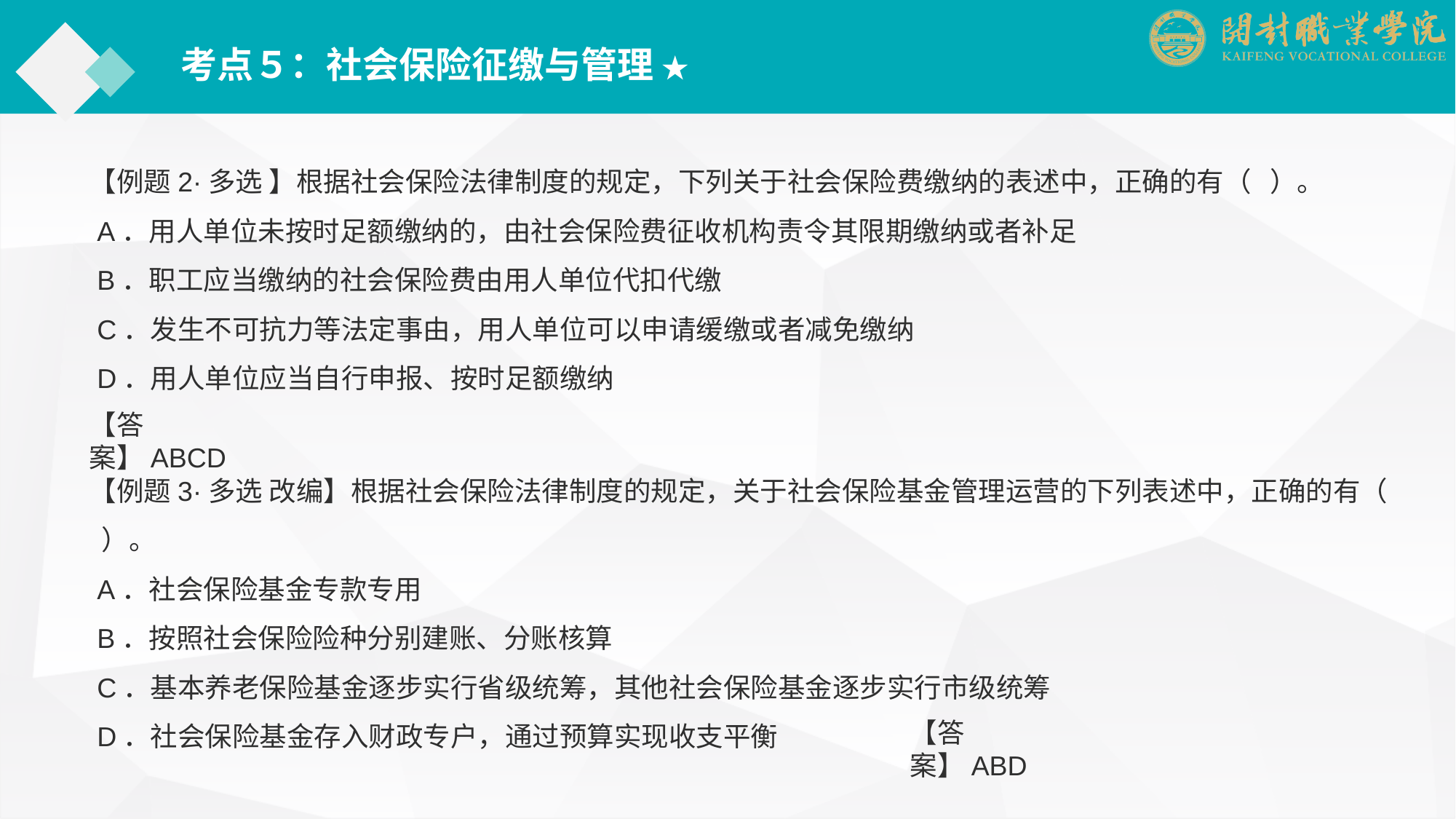

考点５：社会保险征缴与管理 ★
【例题2·多选 】根据社会保险法律制度的规定，下列关于社会保险费缴纳的表述中，正确的有（   ）。
 A．用人单位未按时足额缴纳的，由社会保险费征收机构责令其限期缴纳或者补足
 B．职工应当缴纳的社会保险费由用人单位代扣代缴
 C．发生不可抗力等法定事由，用人单位可以申请缓缴或者减免缴纳
 D．用人单位应当自行申报、按时足额缴纳
【答案】ABCD
【例题3·多选 改编】根据社会保险法律制度的规定，关于社会保险基金管理运营的下列表述中，正确的有（   ）。
 A．社会保险基金专款专用
 B．按照社会保险险种分别建账、分账核算
 C．基本养老保险基金逐步实行省级统筹，其他社会保险基金逐步实行市级统筹
 D．社会保险基金存入财政专户，通过预算实现收支平衡
【答案】ABD